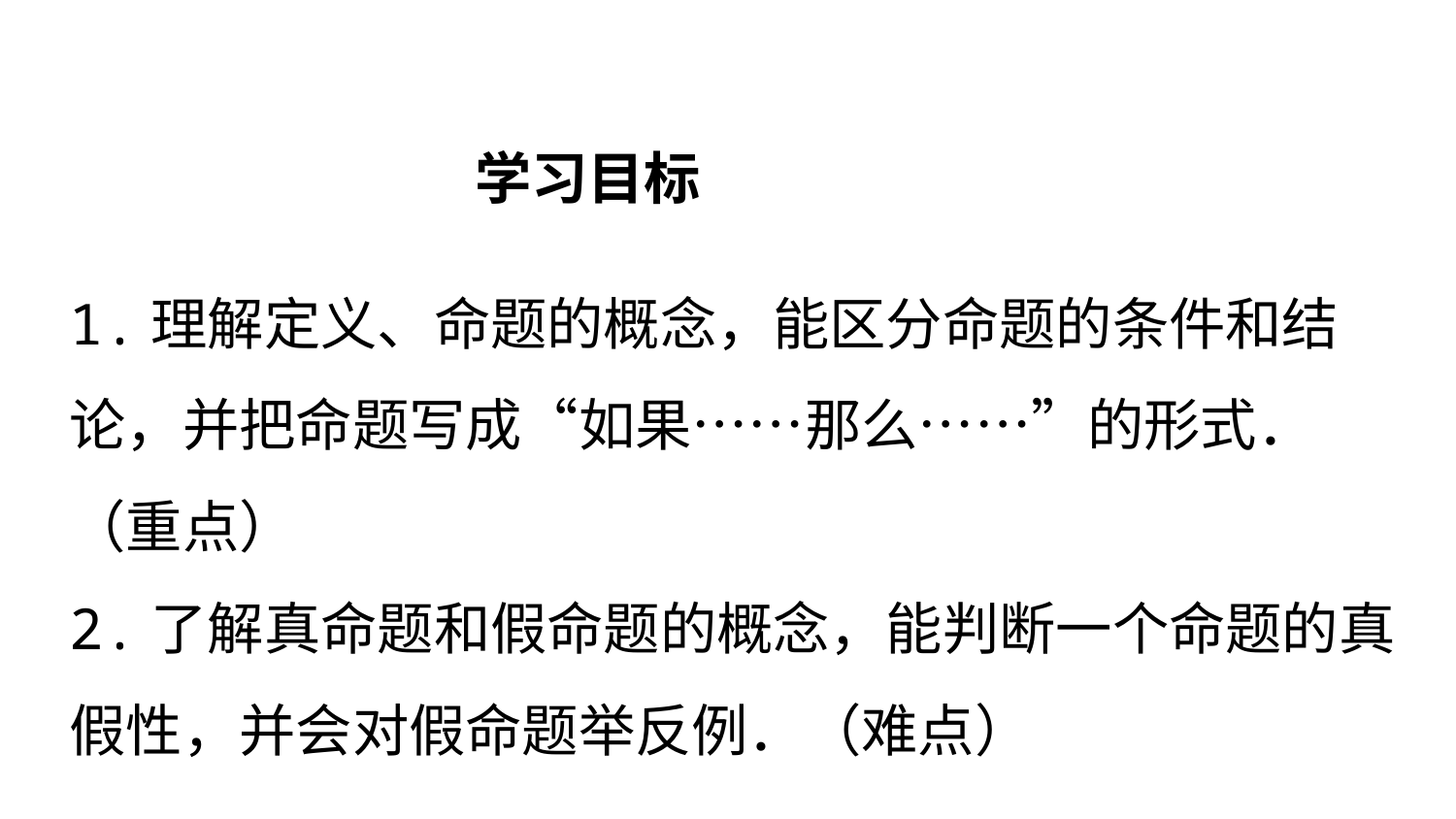

学习目标

1.理解定义、命题的概念，能区分命题的条件和结论，并把命题写成“如果……那么……”的形式．（重点）
2.了解真命题和假命题的概念，能判断一个命题的真假性，并会对假命题举反例．（难点）